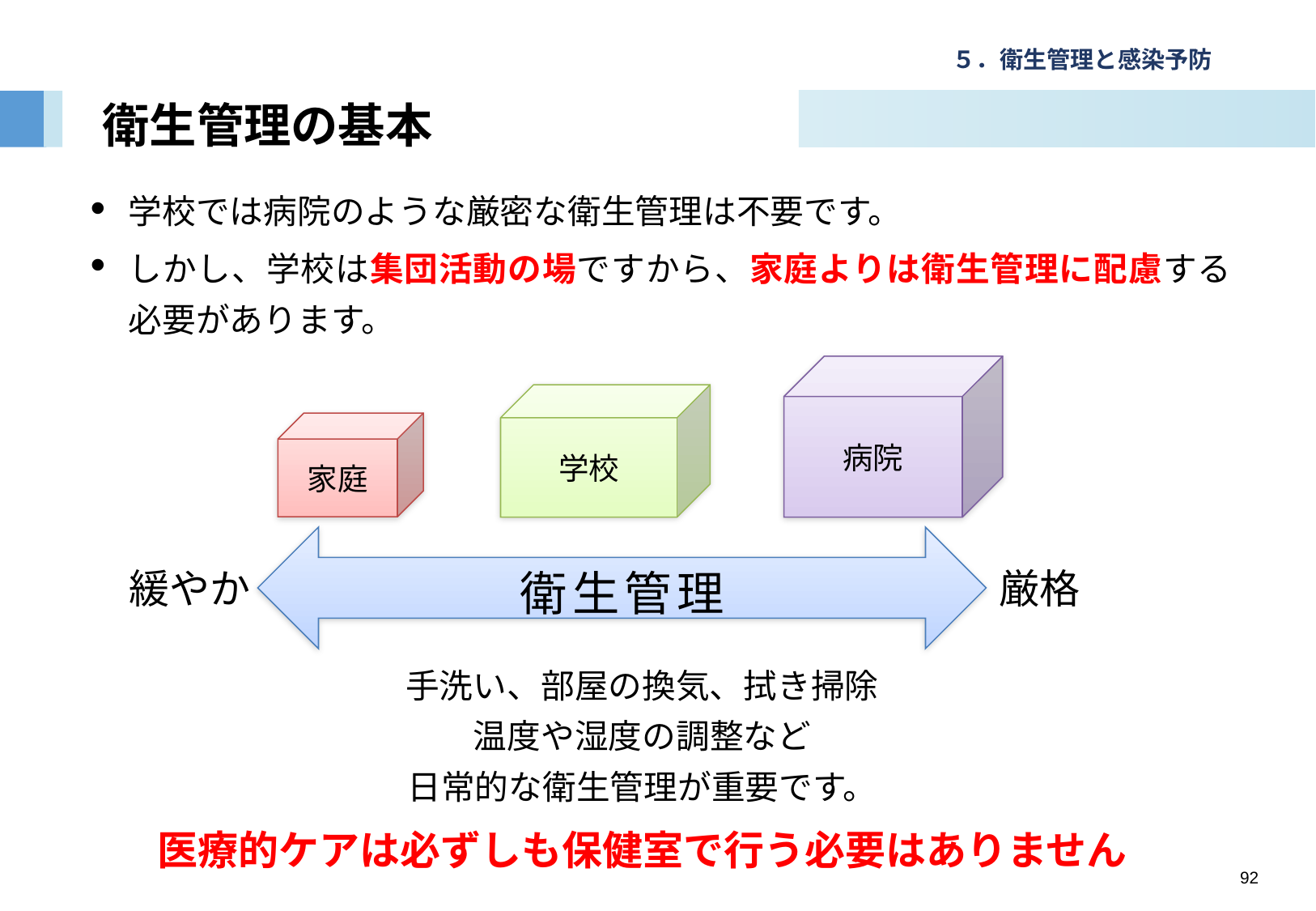

５．衛生管理と感染予防
# 衛生管理の基本
学校では病院のような厳密な衛生管理は不要です。
しかし、学校は集団活動の場ですから、家庭よりは衛生管理に配慮する必要があります。
病院
学校
家庭
衛生管理
厳格
緩やか
手洗い、部屋の換気、拭き掃除
温度や湿度の調整など
日常的な衛生管理が重要です。
医療的ケアは必ずしも保健室で行う必要はありません
92